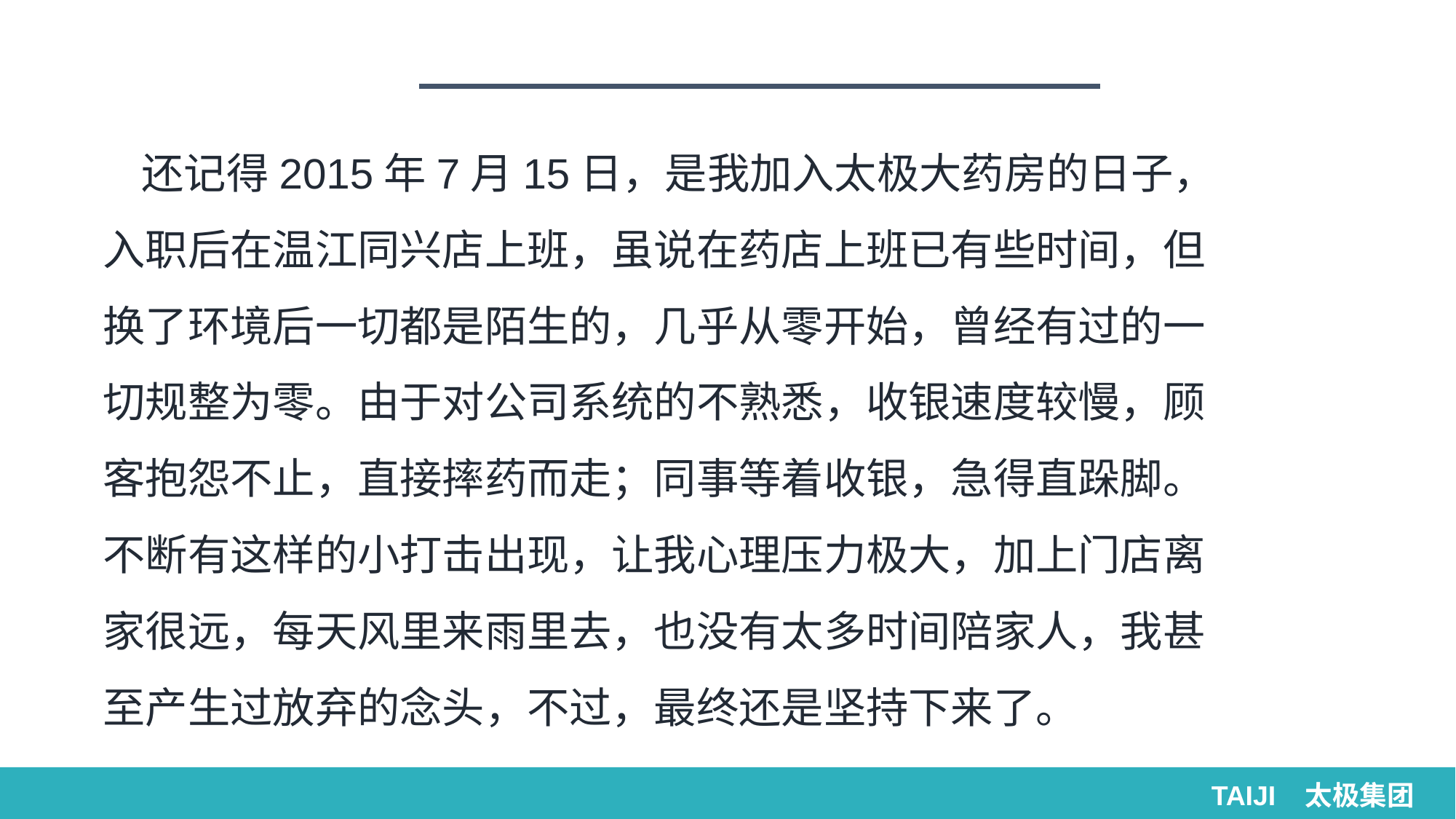

还记得2015年7月15日，是我加入太极大药房的日子，入职后在温江同兴店上班，虽说在药店上班已有些时间，但换了环境后一切都是陌生的，几乎从零开始，曾经有过的一切规整为零。由于对公司系统的不熟悉，收银速度较慢，顾客抱怨不止，直接摔药而走；同事等着收银，急得直跺脚。不断有这样的小打击出现，让我心理压力极大，加上门店离家很远，每天风里来雨里去，也没有太多时间陪家人，我甚至产生过放弃的念头，不过，最终还是坚持下来了。

TAIJI   太极集团